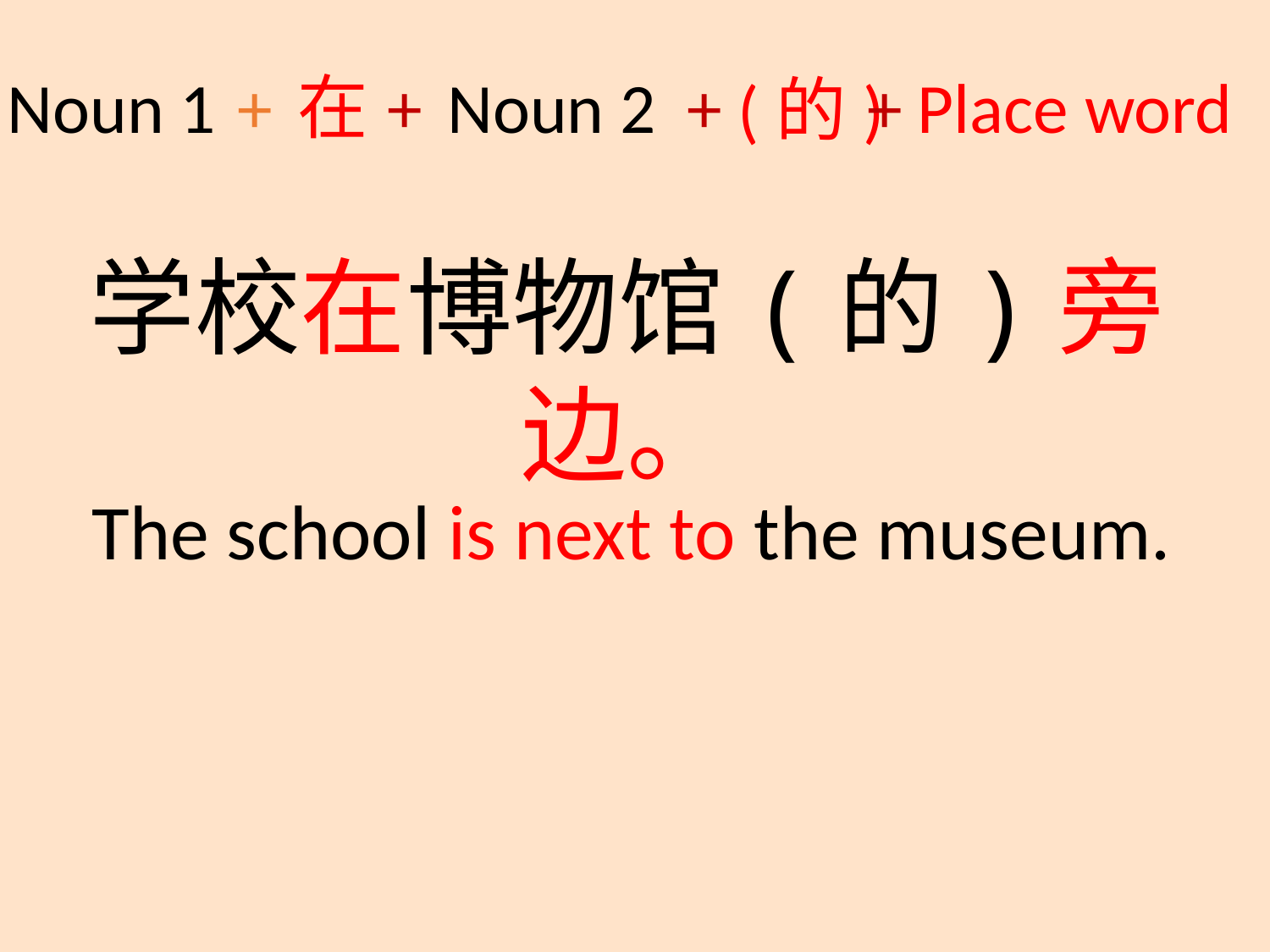

Noun 1
+
在
+
Noun 2
+
+
Place word
(的)
学校在博物馆(的)旁边。
The school is next to the museum.